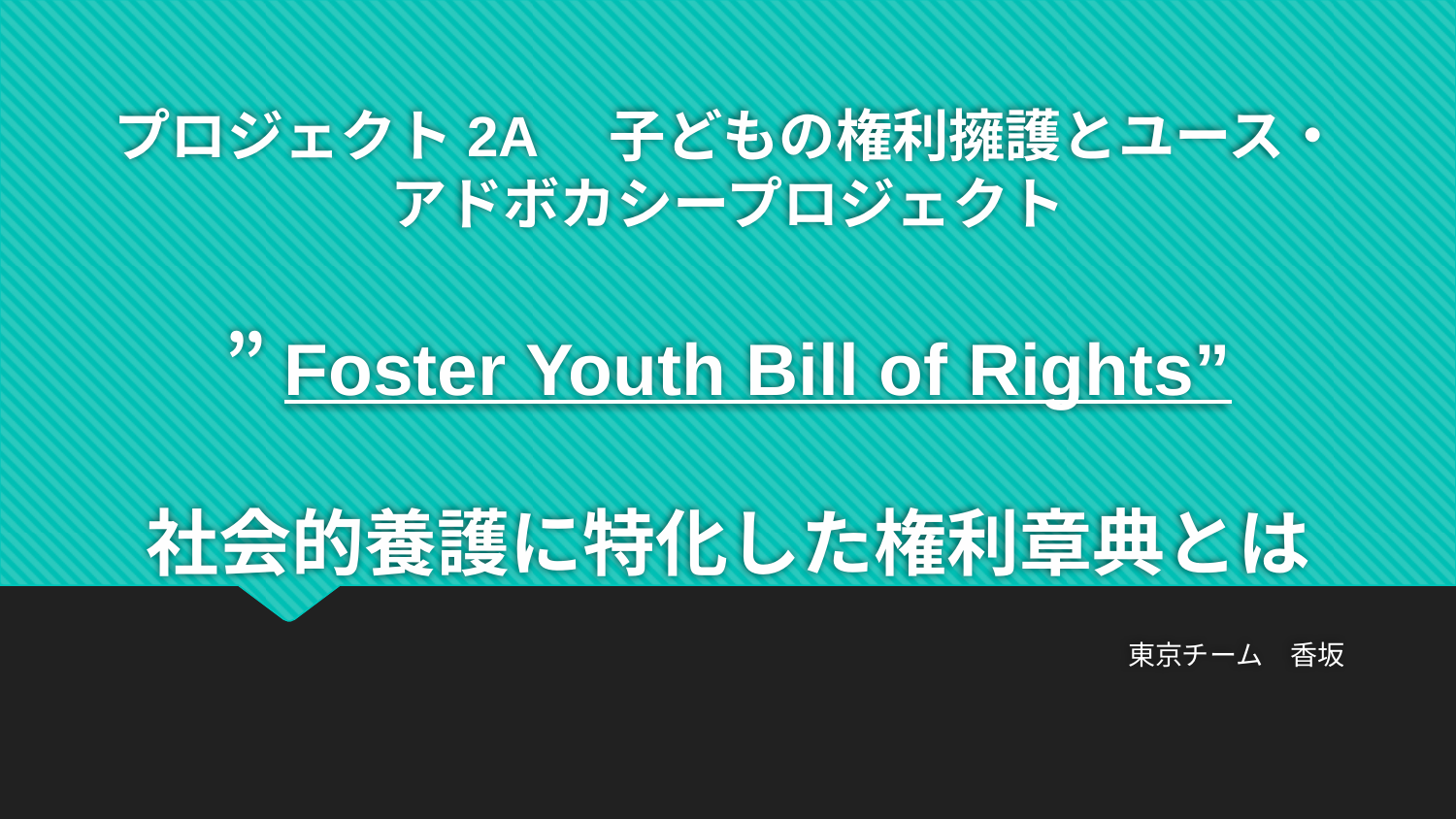

# プロジェクト2A　子どもの権利擁護とユース・アドボカシープロジェクト ”Foster Youth Bill of Rights” 社会的養護に特化した権利章典とは
東京チーム　香坂